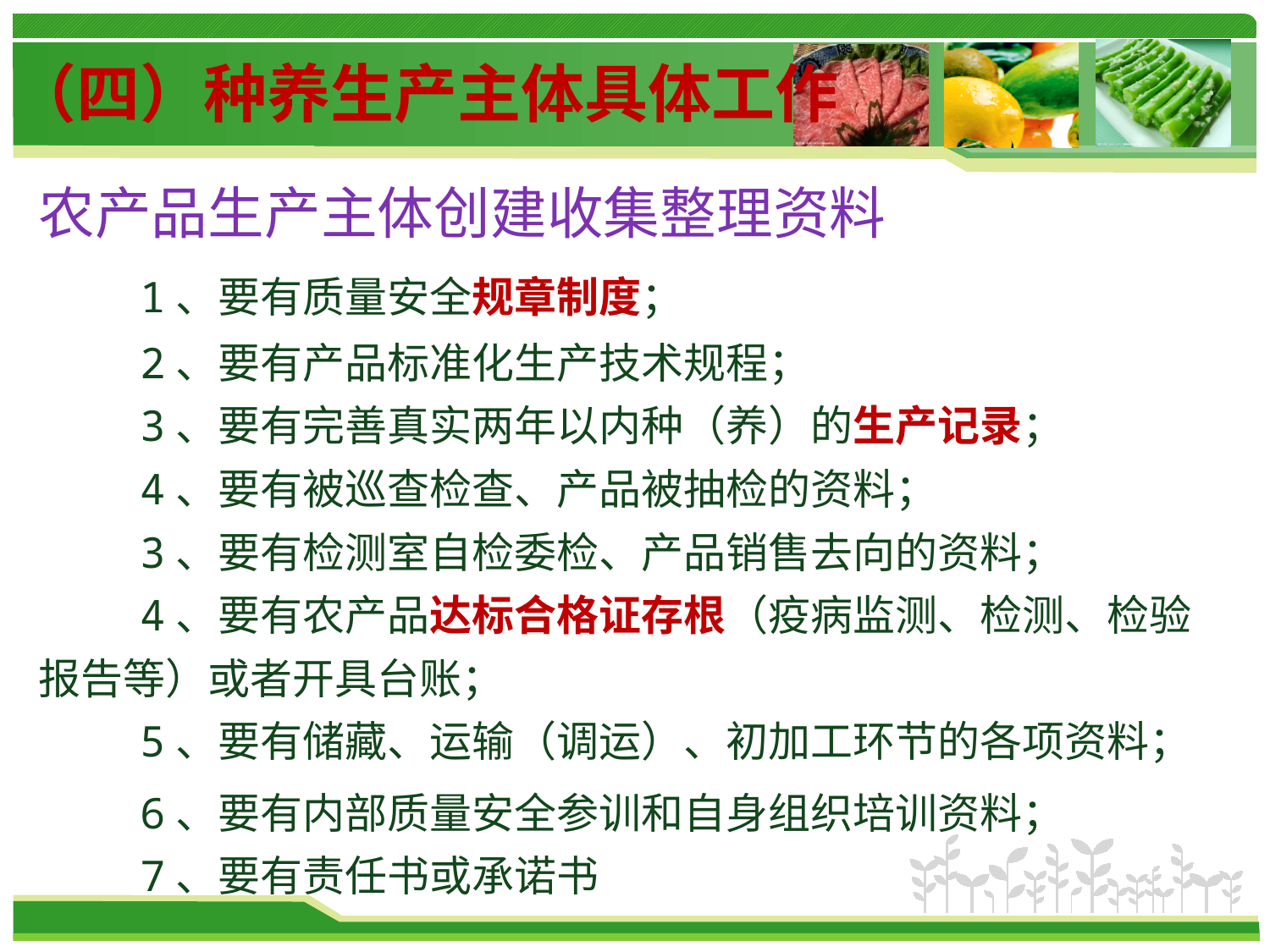

（四）种养生产主体具体工作
农产品生产主体创建收集整理资料
   1、要有质量安全规章制度；
    2、要有产品标准化生产技术规程；
    3、要有完善真实两年以内种（养）的生产记录；
    4、要有被巡查检查、产品被抽检的资料；
    3、要有检测室自检委检、产品销售去向的资料；
    4、要有农产品达标合格证存根（疫病监测、检测、检验报告等）或者开具台账；
    5、要有储藏、运输（调运）、初加工环节的各项资料；
    6、要有内部质量安全参训和自身组织培训资料；
    7、要有责任书或承诺书